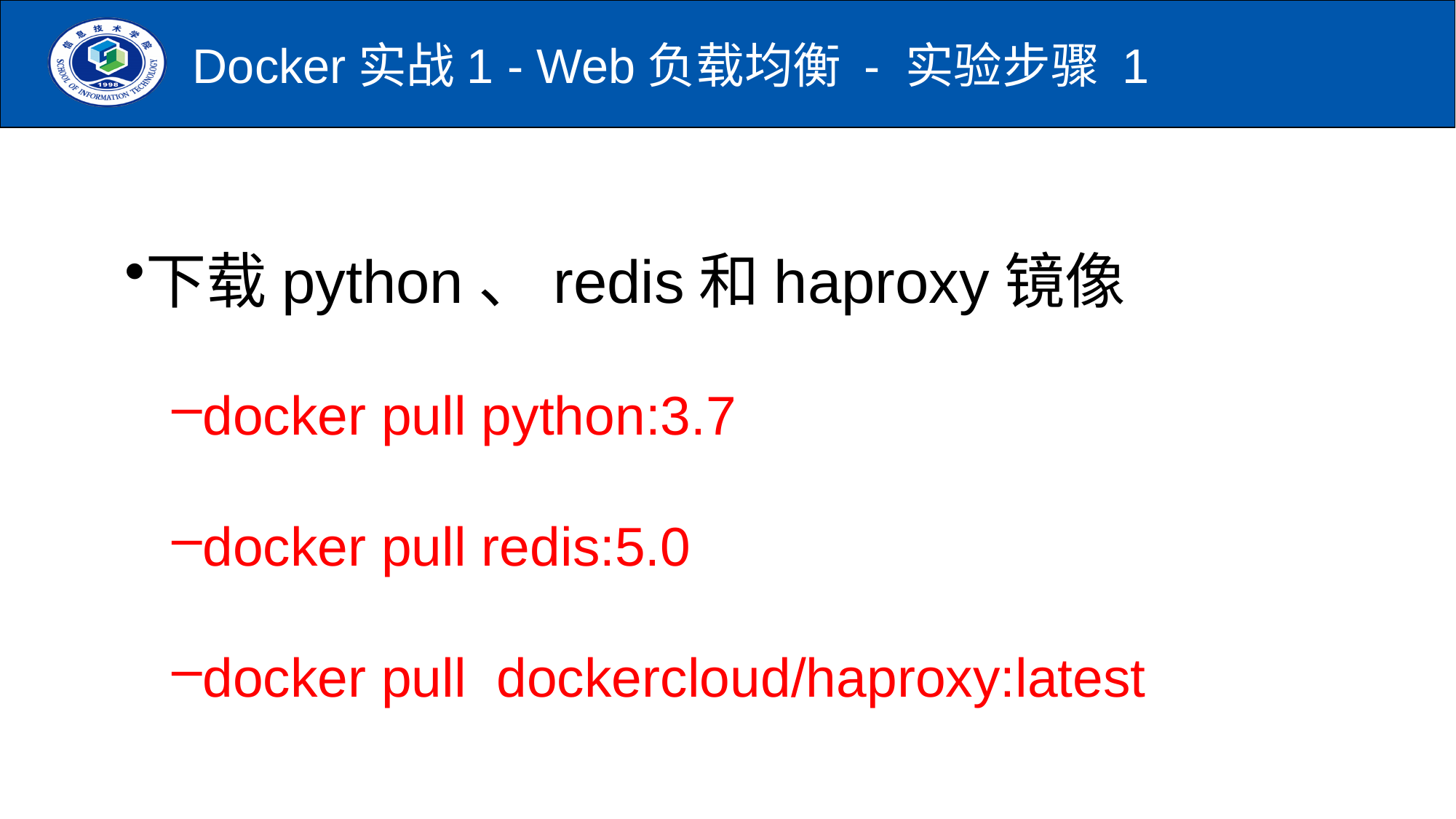

# Docker实战1 - Web负载均衡 - 实验步骤 1
下载python、redis和haproxy镜像
docker pull python:3.7
docker pull redis:5.0
docker pull  dockercloud/haproxy:latest